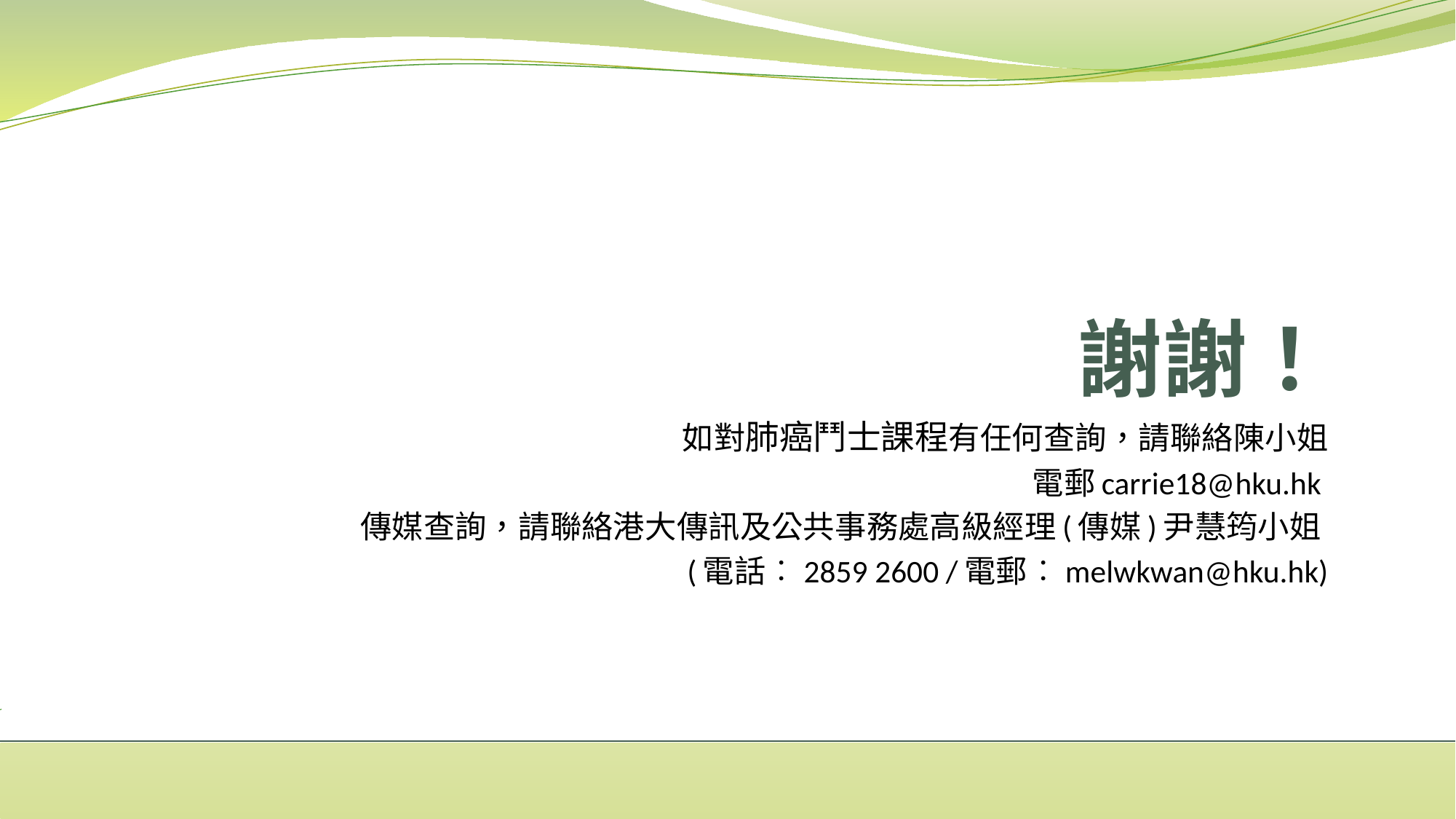

# 謝謝！

如對肺癌鬥士課程有任何查詢，請聯絡陳小姐
電郵carrie18@hku.hk
傳媒查詢，請聯絡港大傳訊及公共事務處高級經理(傳媒)尹慧筠小姐
(電話︰2859 2600 /電郵︰melwkwan@hku.hk)